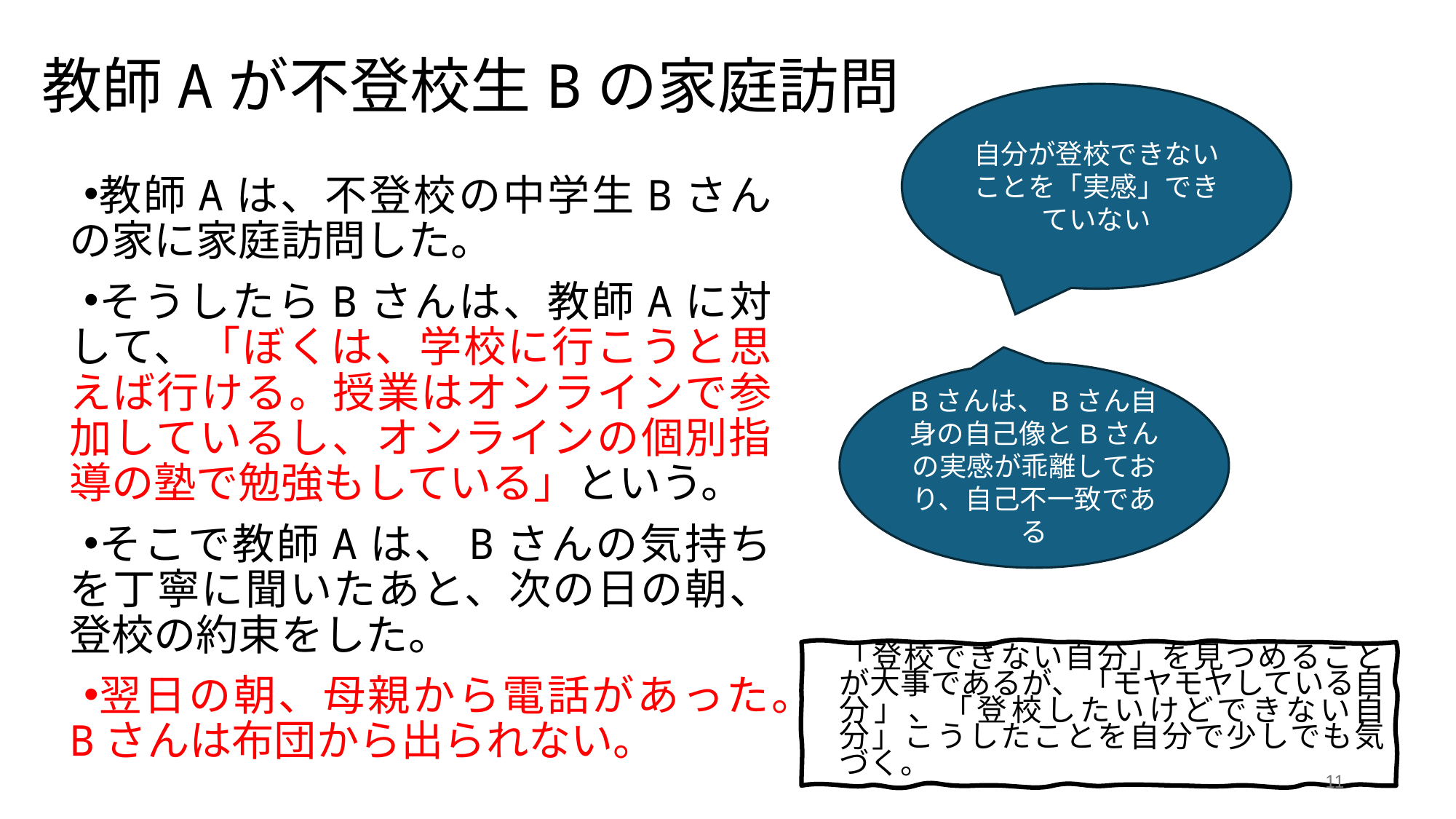

# 教師Aが不登校生Bの家庭訪問
自分が登校できないことを「実感」できていない
教師Aは、不登校の中学生Bさんの家に家庭訪問した。
そうしたらBさんは、教師Aに対して、「ぼくは、学校に行こうと思えば行ける。授業はオンラインで参加しているし、オンラインの個別指導の塾で勉強もしている」という。
そこで教師Aは、Bさんの気持ちを丁寧に聞いたあと、次の日の朝、登校の約束をした。
翌日の朝、母親から電話があった。Bさんは布団から出られない。
Bさんは、Bさん自身の自己像とBさんの実感が乖離しており、自己不一致である
「登校できない自分」を見つめることが大事であるが、「モヤモヤしている自分」、「登校したいけどできない自分」こうしたことを自分で少しでも気づく。
11